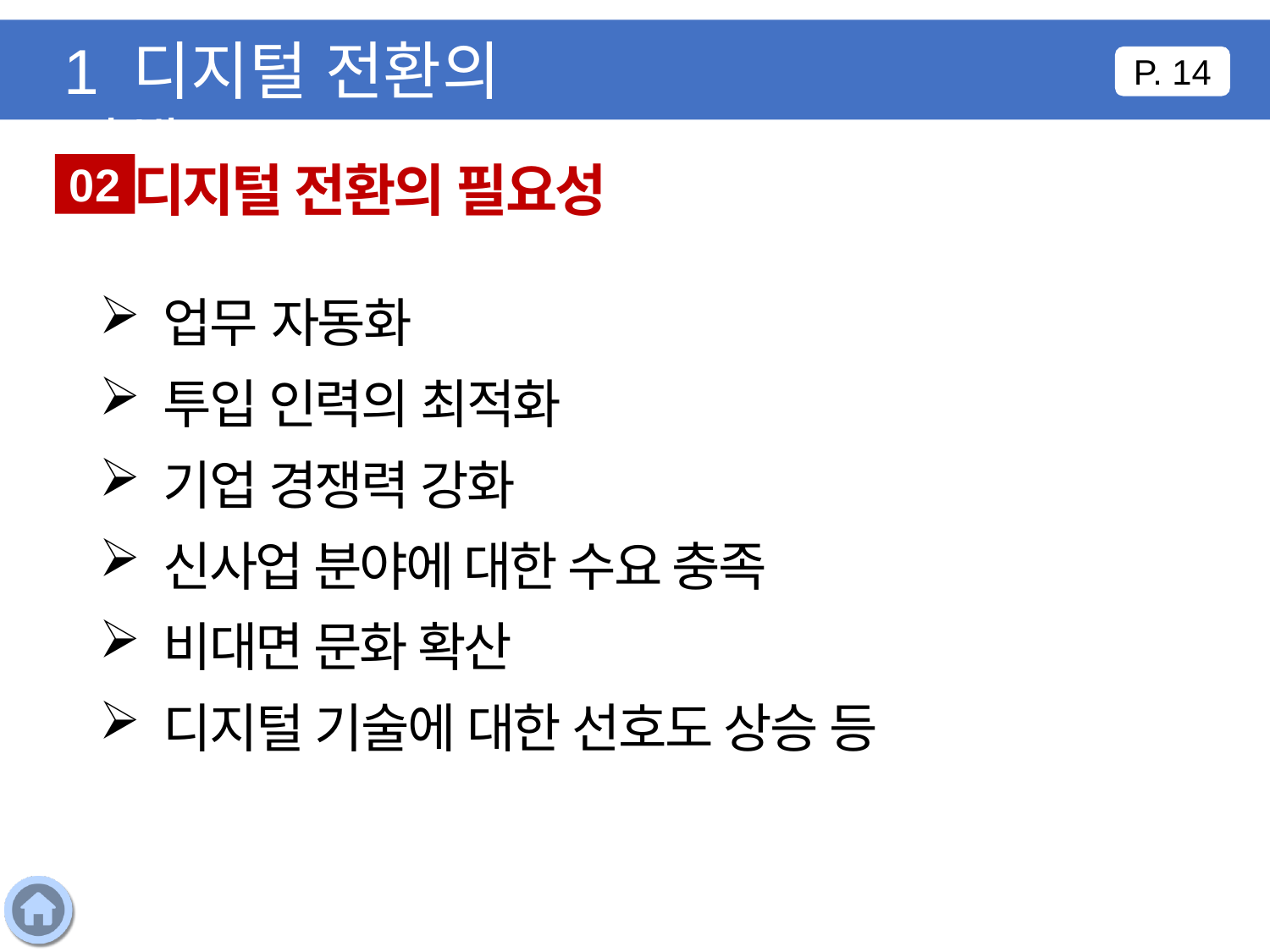

1 디지털 전환의 이해
P. 14
디지털 전환의 필요성
02
업무 자동화
투입 인력의 최적화
기업 경쟁력 강화
신사업 분야에 대한 수요 충족
비대면 문화 확산
디지털 기술에 대한 선호도 상승 등